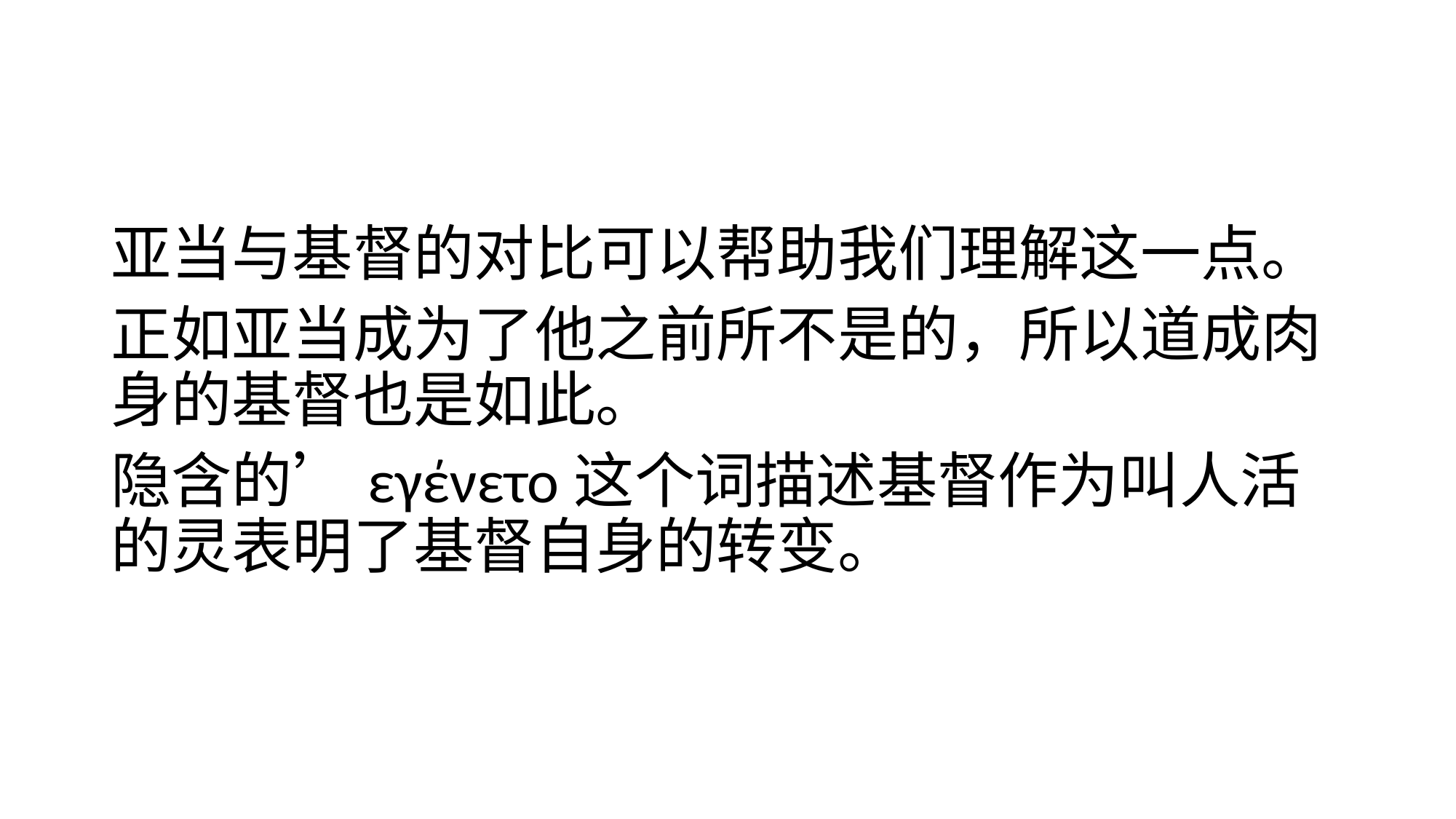

#
亚当与基督的对比可以帮助我们理解这一点。
正如亚当成为了他之前所不是的，所以道成肉身的基督也是如此。
隐含的’εγένετο这个词描述基督作为叫人活的灵表明了基督自身的转变。